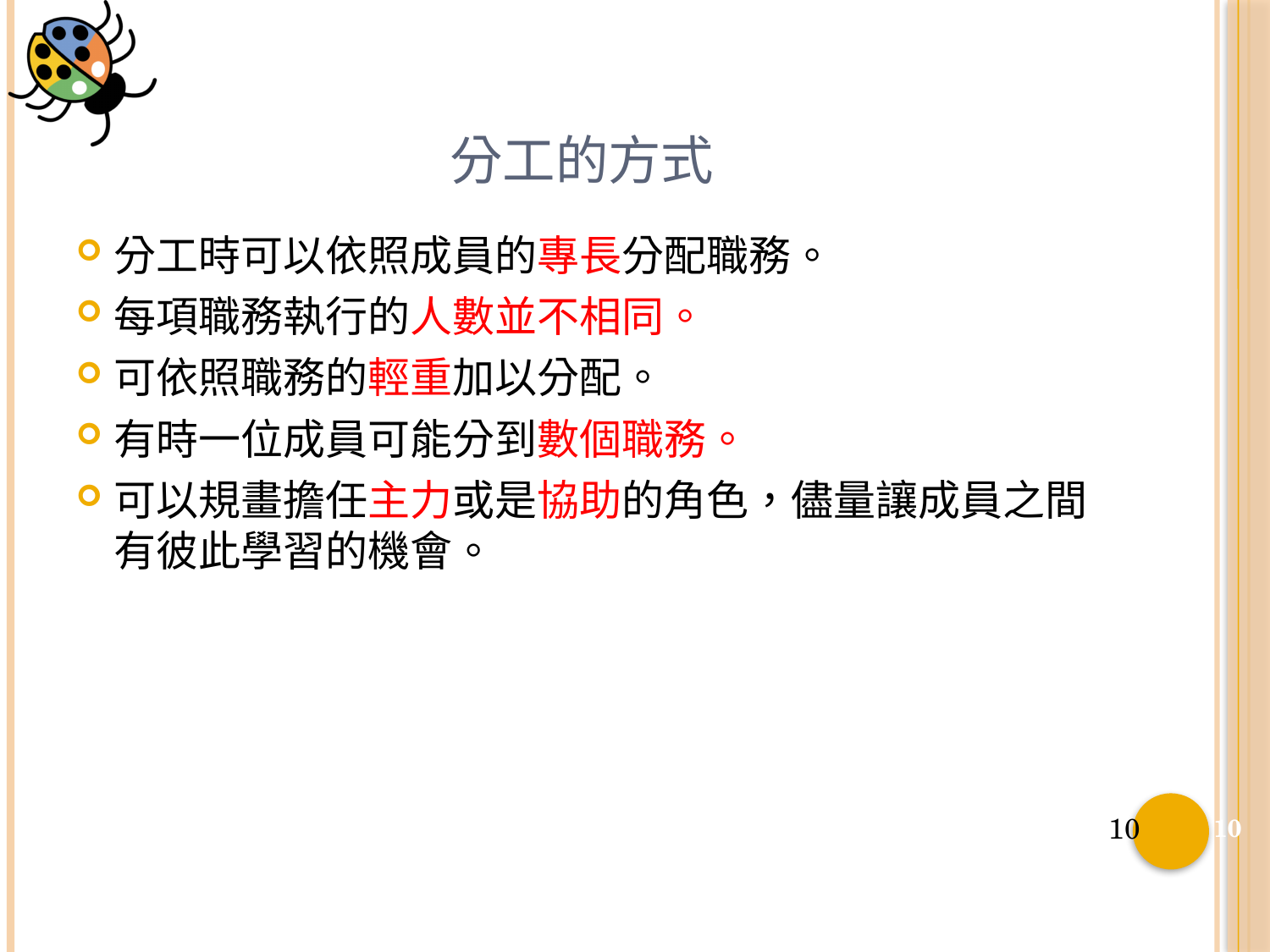

# 分工的方式
分工時可以依照成員的專長分配職務。
每項職務執行的人數並不相同。
可依照職務的輕重加以分配。
有時一位成員可能分到數個職務。
可以規畫擔任主力或是協助的角色，儘量讓成員之間有彼此學習的機會。

10